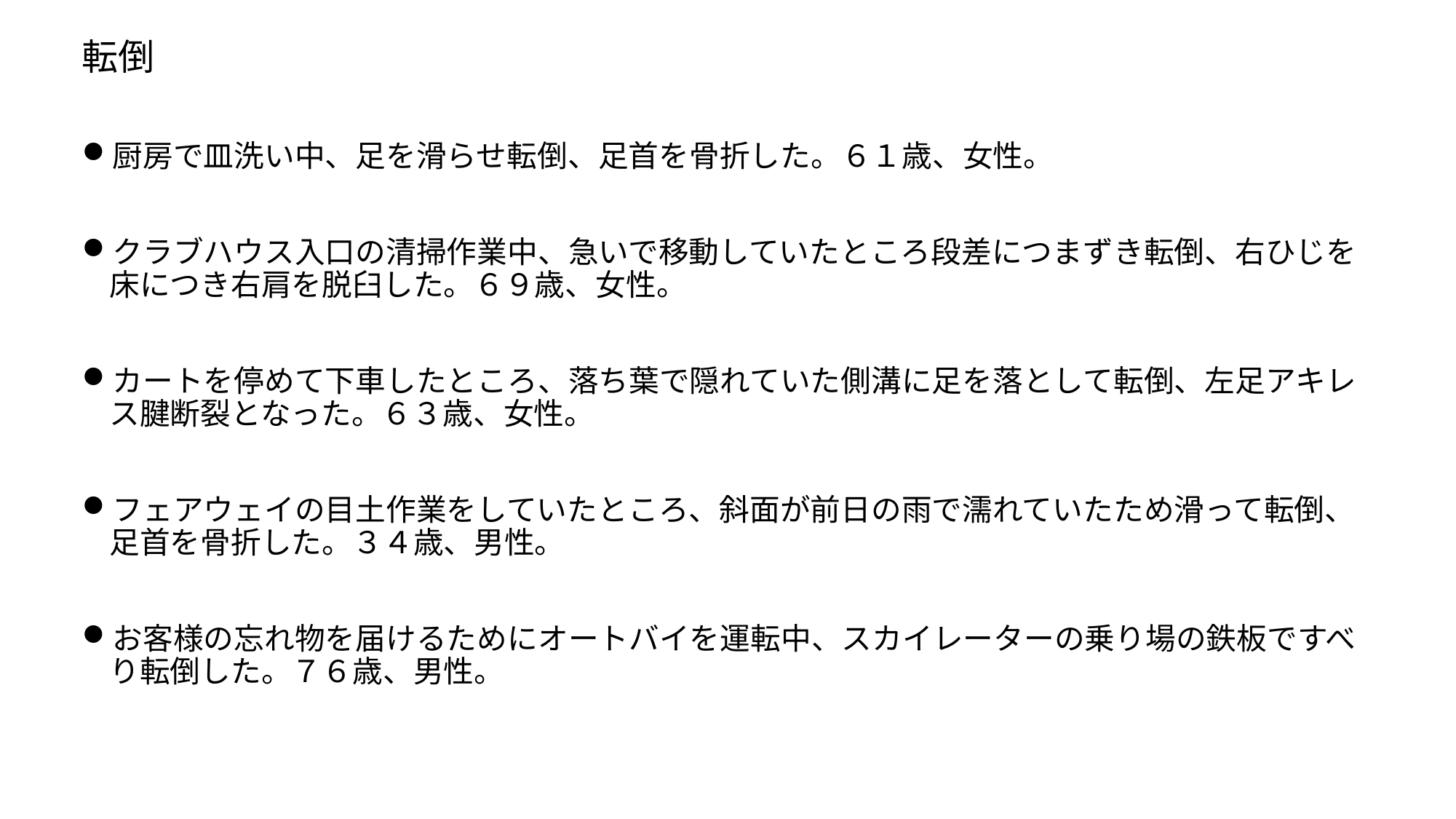

転倒

厨房で皿洗い中、足を滑らせ転倒、足首を骨折した。６１歳、女性。

クラブハウス入口の清掃作業中、急いで移動していたところ段差につまずき転倒、右ひじを床につき右肩を脱臼した。６９歳、女性。

カートを停めて下車したところ、落ち葉で隠れていた側溝に足を落として転倒、左足アキレス腱断裂となった。６３歳、女性。

フェアウェイの目土作業をしていたところ、斜面が前日の雨で濡れていたため滑って転倒、足首を骨折した。３４歳、男性。

お客様の忘れ物を届けるためにオートバイを運転中、スカイレーターの乗り場の鉄板ですべり転倒した。７６歳、男性。